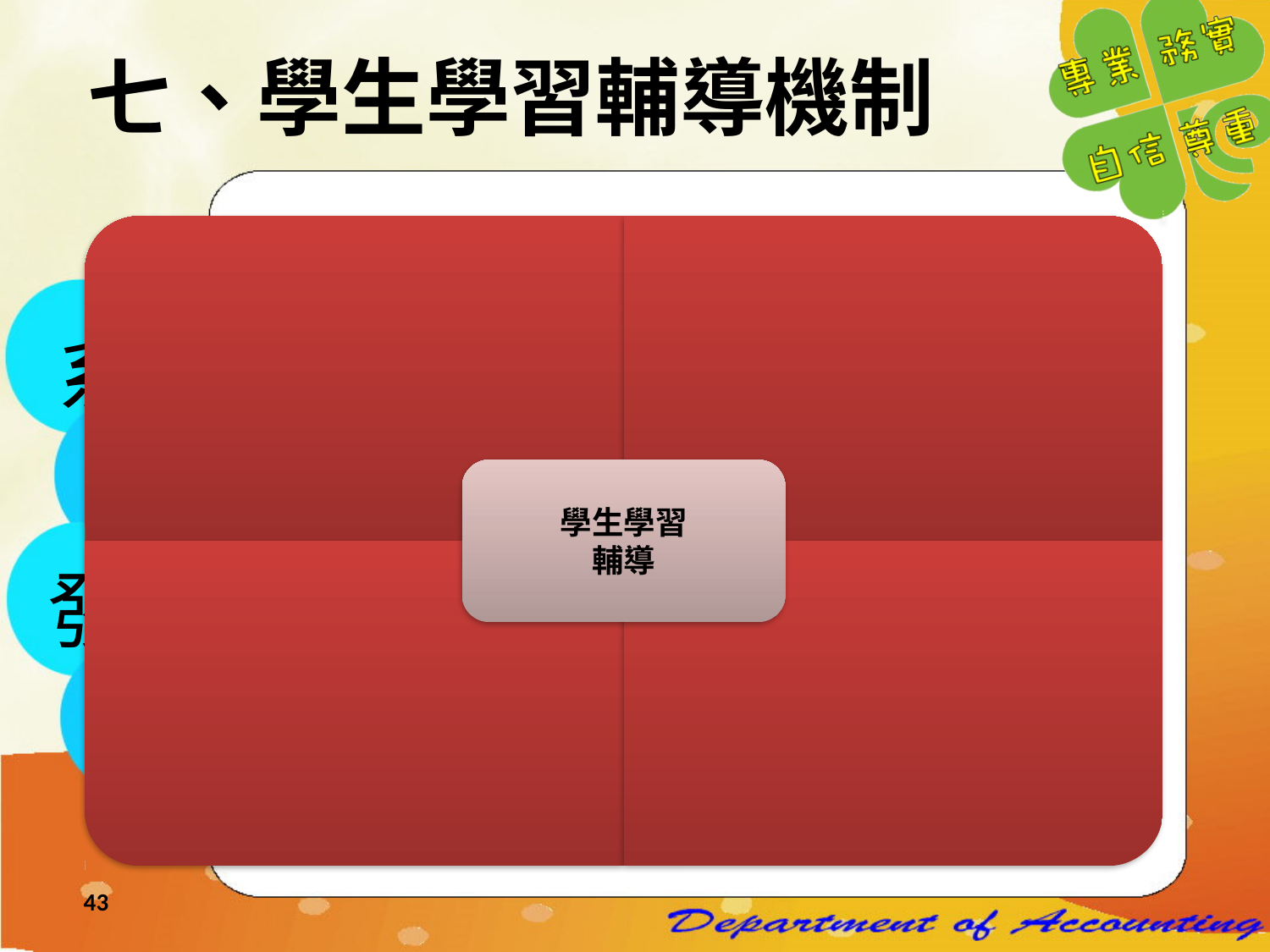

七、學生學習輔導機制
學生學習
輔導
教師課餘Office Hour機制設置
TA制度
升學與就業等生涯規劃輔導設置
學生實務專題訓練機制設置
系
務
發
展
43